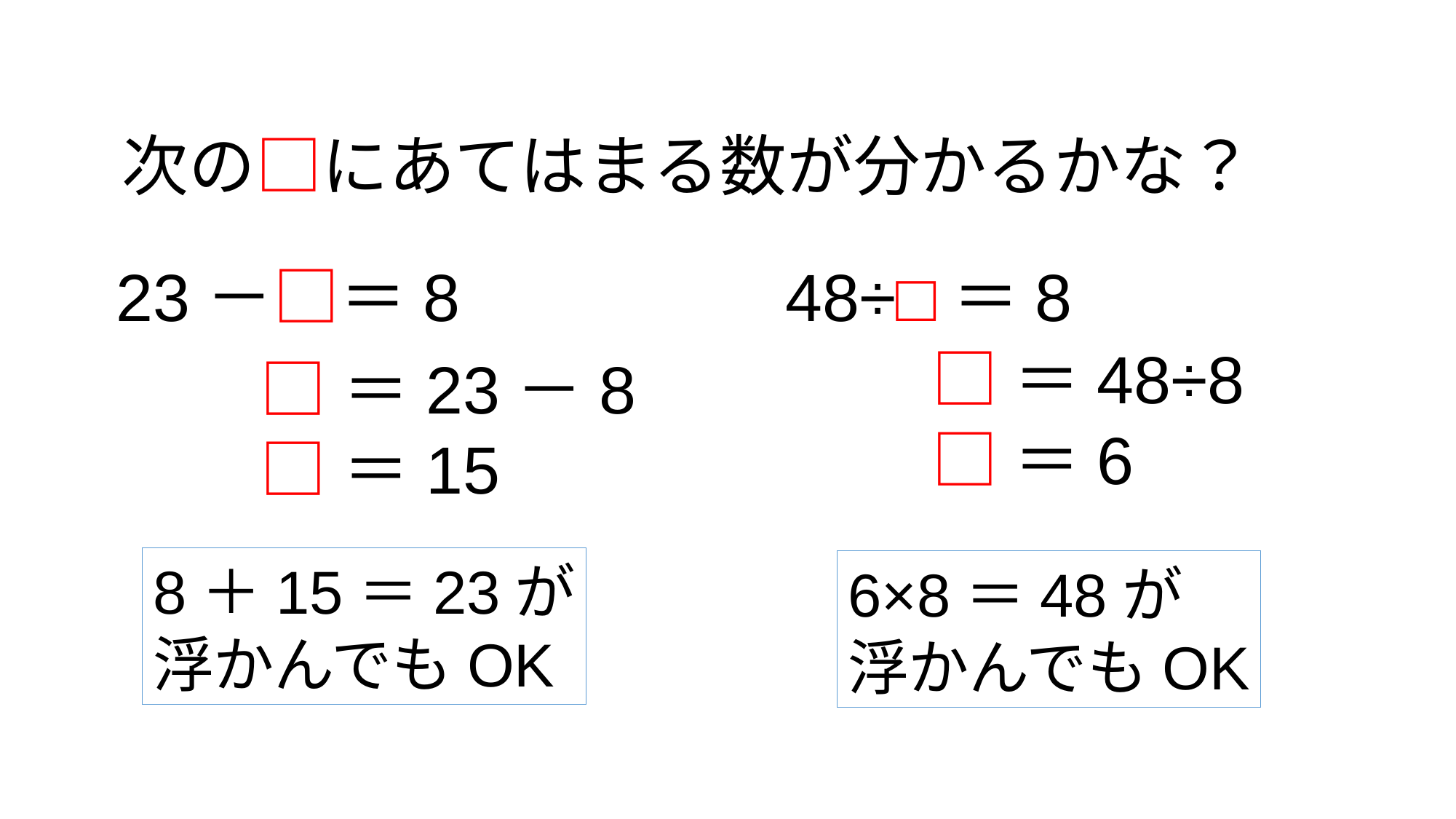

次の□にあてはまる数が分かるかな？
23－□＝8
48÷□＝8
□＝48÷8
□＝6
□＝23－8
□＝15
8＋15＝23が
浮かんでもOK
6×8＝48が
浮かんでもOK